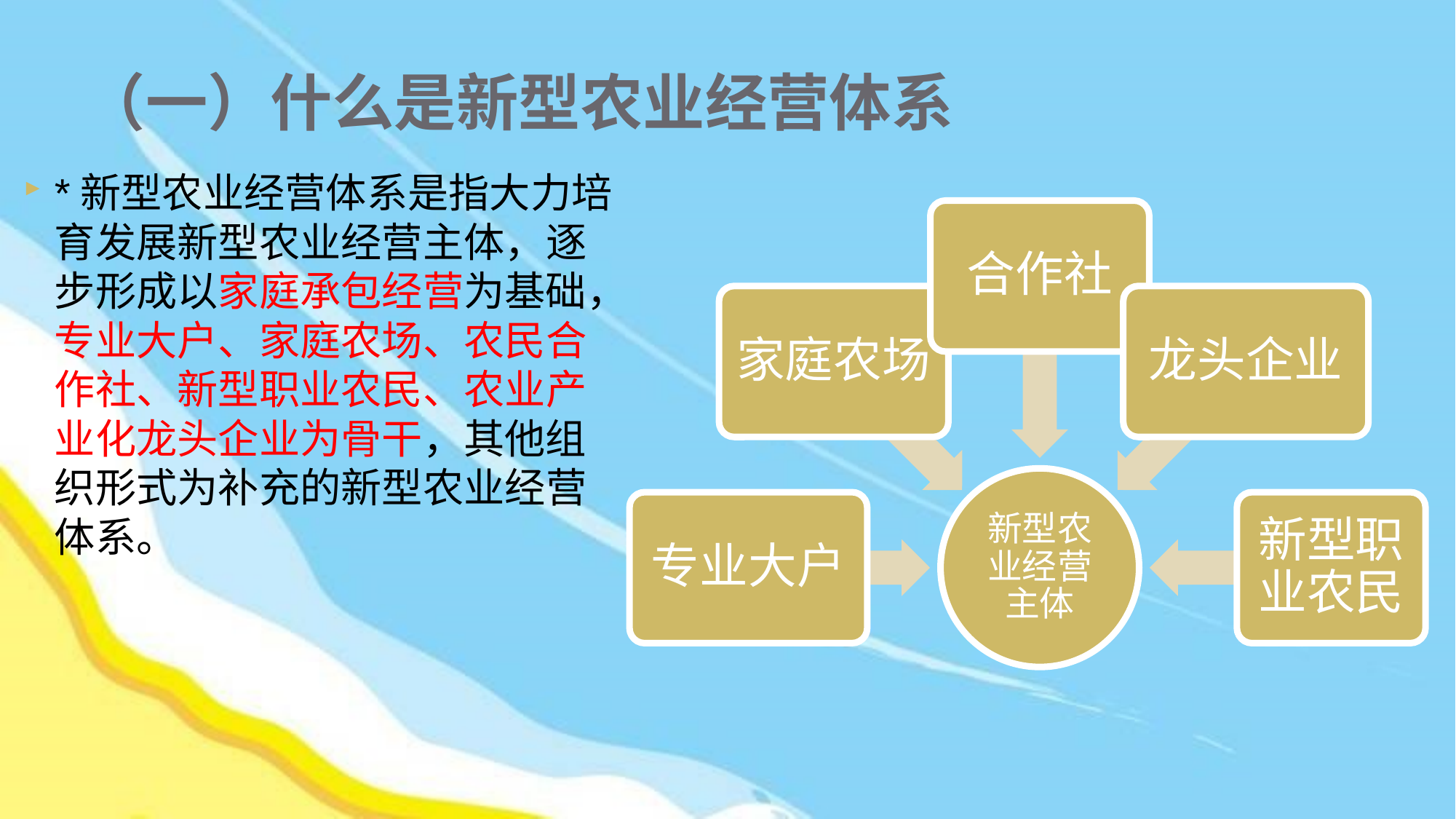

# （一）什么是新型农业经营体系
*新型农业经营体系是指大力培育发展新型农业经营主体，逐步形成以家庭承包经营为基础，专业大户、家庭农场、农民合作社、新型职业农民、农业产业化龙头企业为骨干，其他组织形式为补充的新型农业经营体系。
新型农业经营主体
专业大户
家庭农场
合作社
龙头企业
新型职业农民